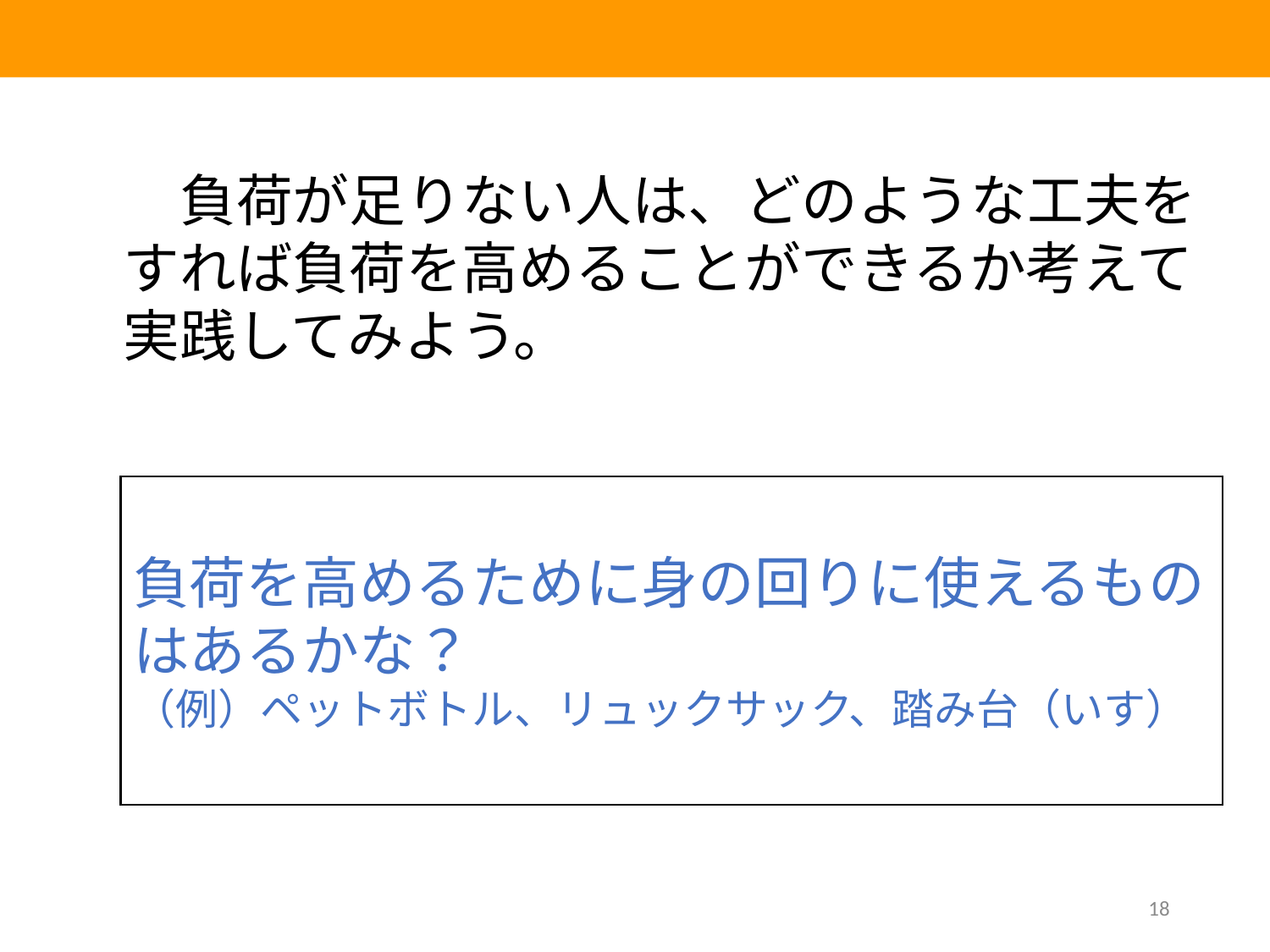

負荷が足りない人は、どのような工夫をすれば負荷を高めることができるか考えて実践してみよう。
負荷を高めるために身の回りに使えるものはあるかな？
（例）ペットボトル、リュックサック、踏み台（いす）
18